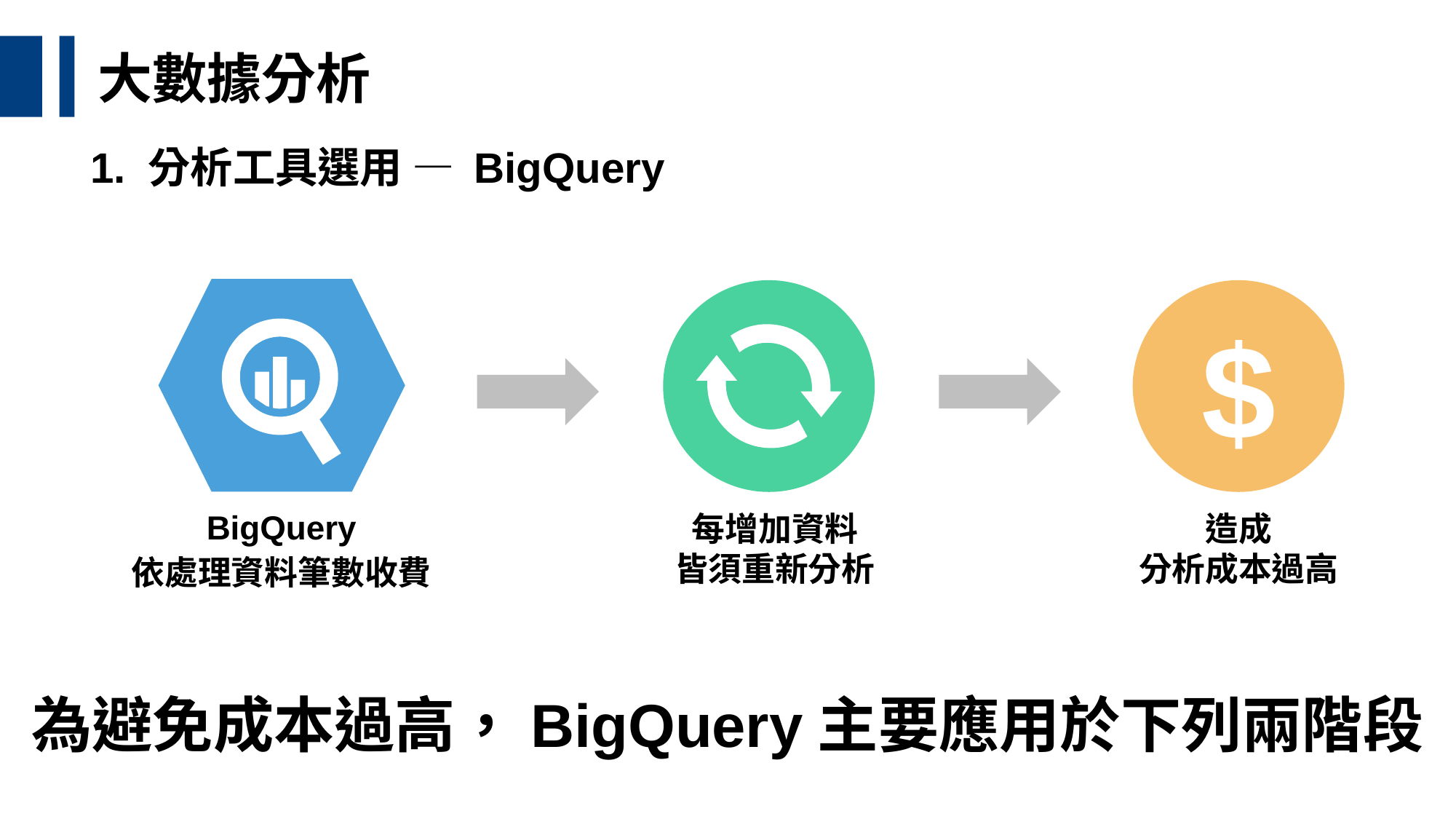

大數據分析
1. 分析工具選用 — BigQuery

$

BigQuery
依處理資料筆數收費
每增加資料
皆須重新分析
造成
分析成本過高
為避免成本過高，BigQuery主要應用於下列兩階段